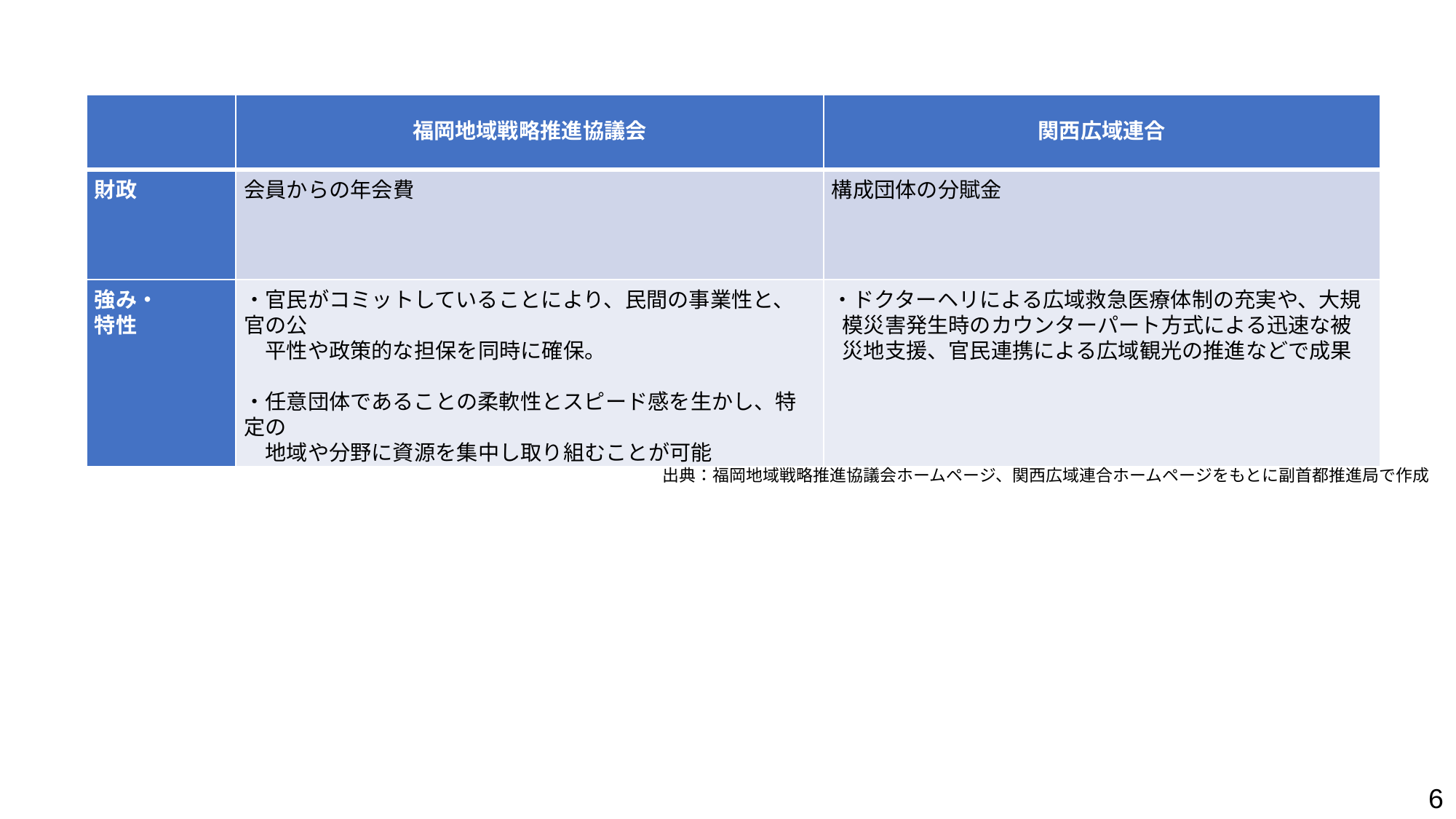

|  | 福岡地域戦略推進協議会 | 関西広域連合 |
| --- | --- | --- |
| 財政 | 会員からの年会費 | 構成団体の分賦金 |
| 強み・ 特性 | ・官民がコミットしていることにより、民間の事業性と、官の公 　平性や政策的な担保を同時に確保。 ・任意団体であることの柔軟性とスピード感を生かし、特定の 　地域や分野に資源を集中し取り組むことが可能 | ・ドクターヘリによる広域救急医療体制の充実や、大規模災害発生時のカウンターパート方式による迅速な被災地支援、官民連携による広域観光の推進などで成果 |
出典：福岡地域戦略推進協議会ホームページ、関西広域連合ホームページをもとに副首都推進局で作成
6